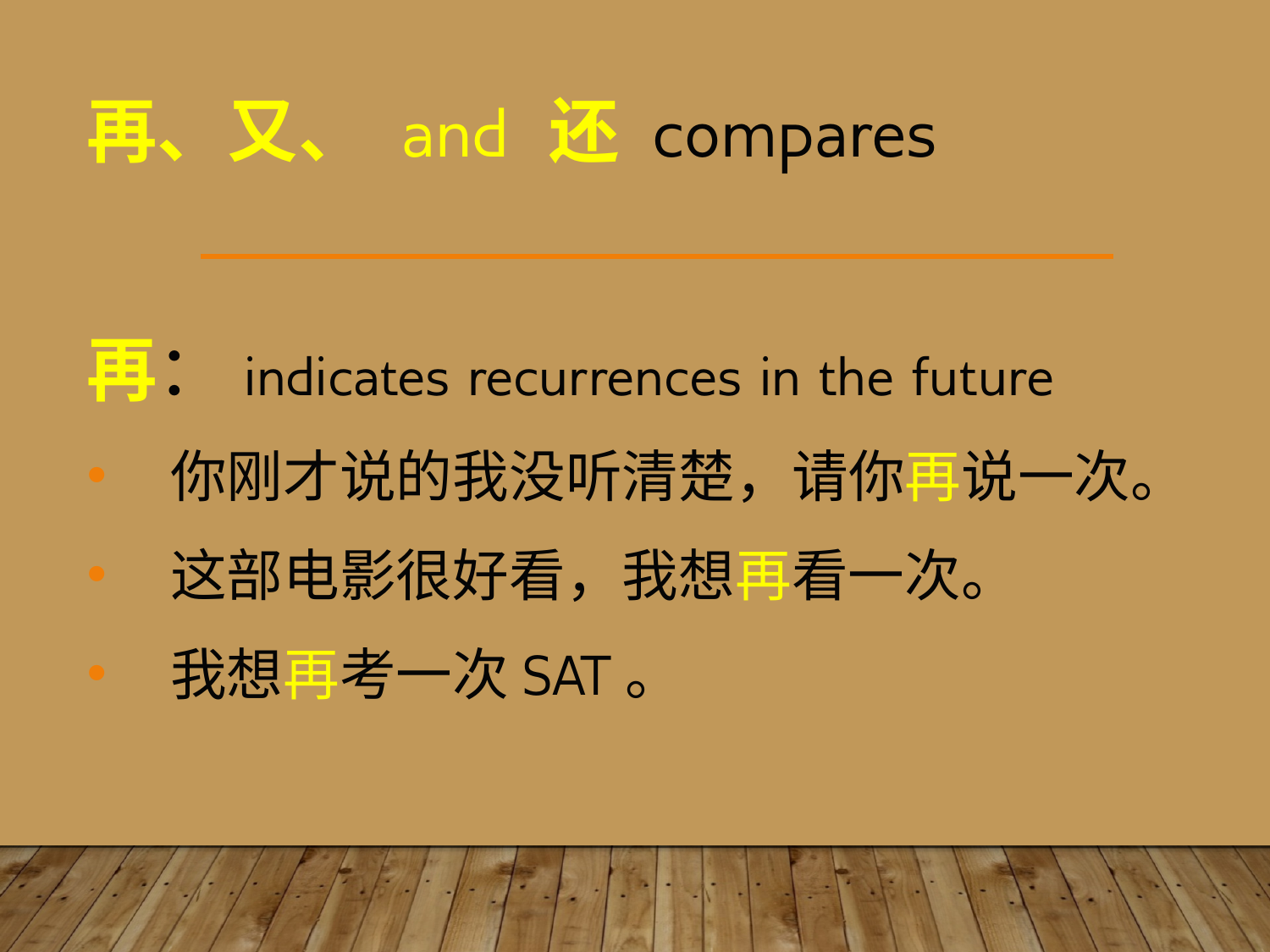

再、又、 and 还 compares

再：indicates recurrences in the future
   你刚才说的我没听清楚，请你再说一次。
   这部电影很好看，我想再看一次。
   我想再考一次SAT。